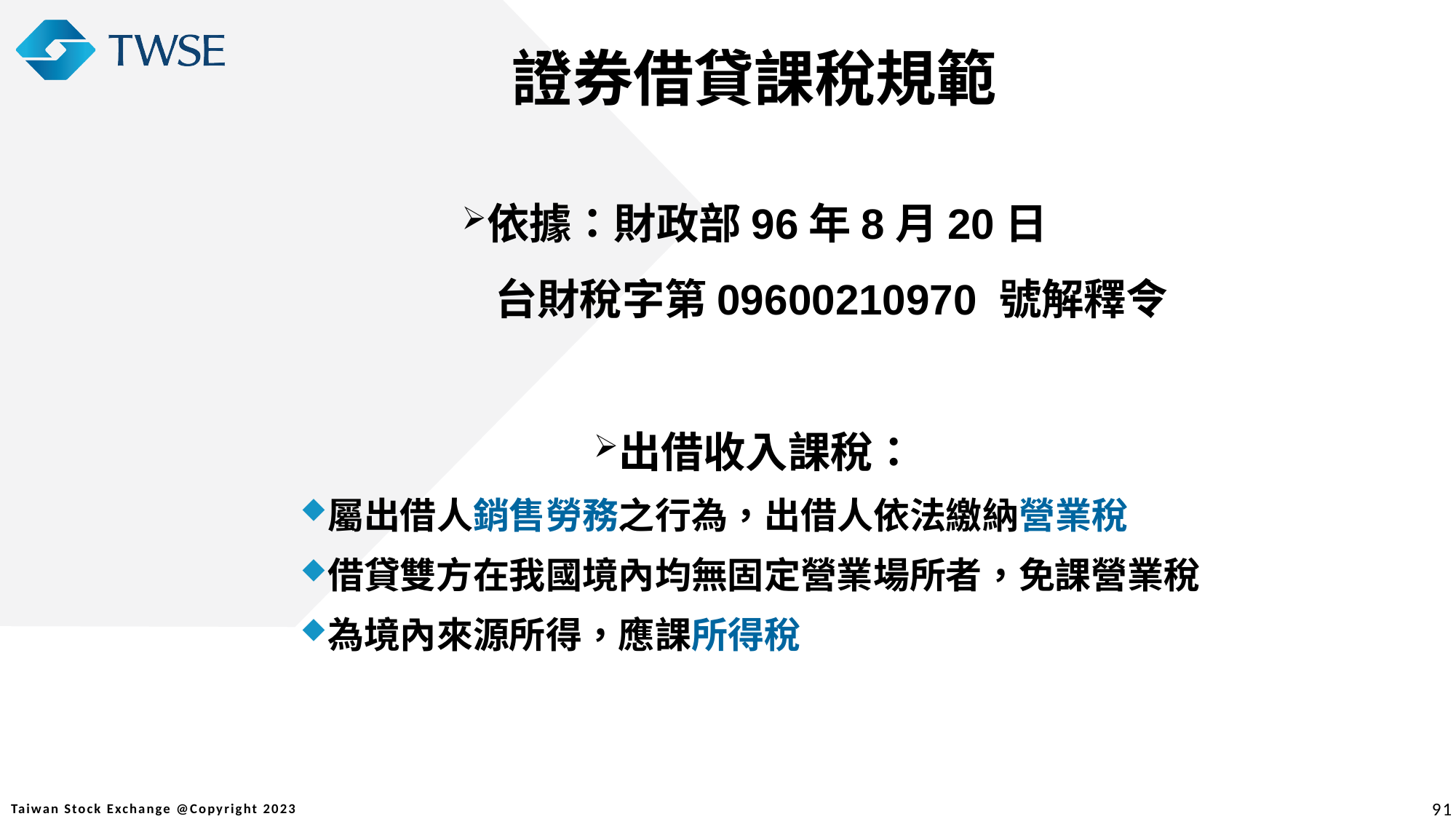

證券借貸課稅規範
依據：財政部96年8月20日
               台財稅字第09600210970 號解釋令

出借收入課稅：
屬出借人銷售勞務之行為，出借人依法繳納營業稅
借貸雙方在我國境內均無固定營業場所者，免課營業稅
為境內來源所得，應課所得稅

91